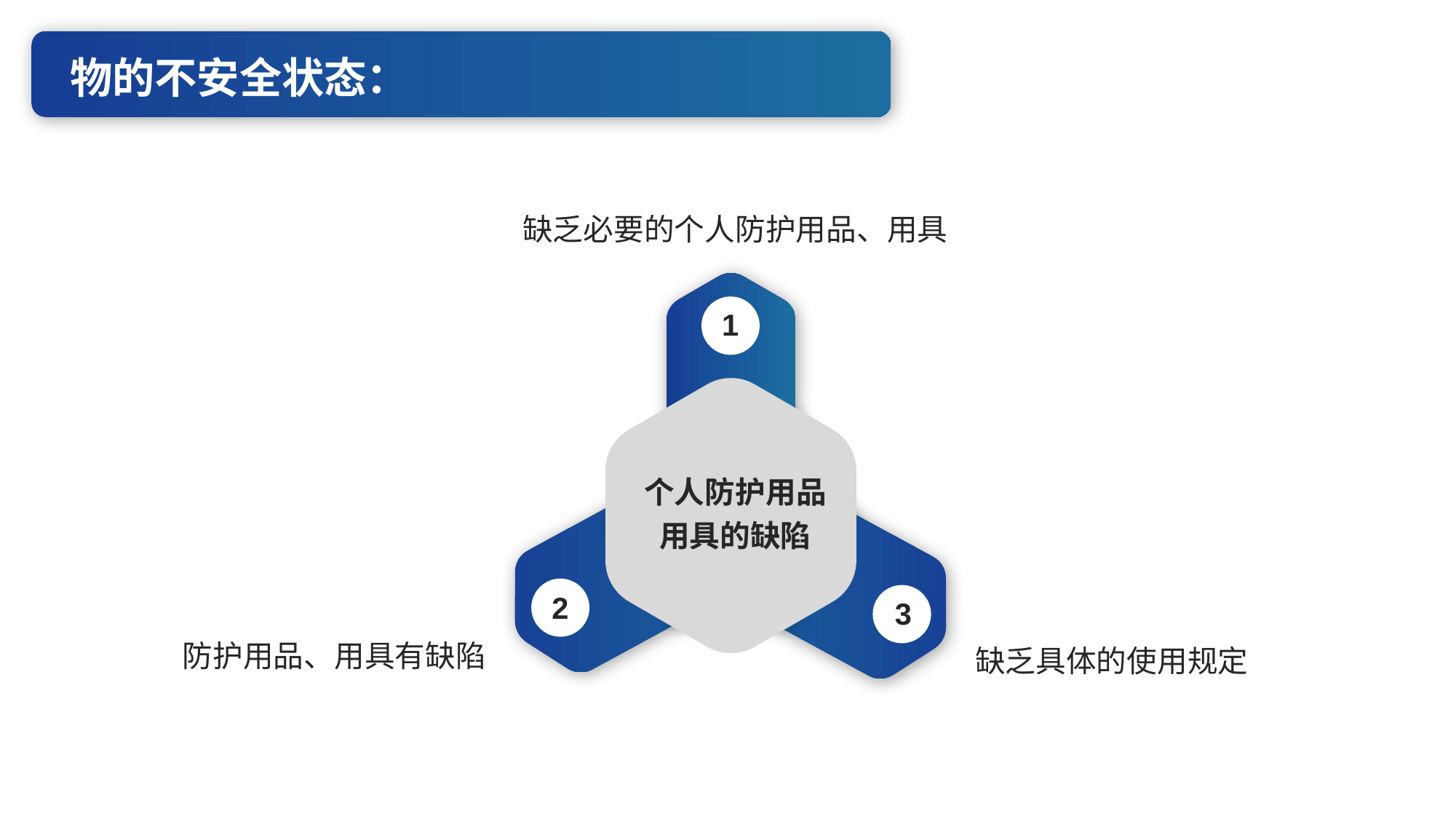

物的不安全状态：
缺乏必要的个人防护用品、用具

1
个人防护用品
用具的缺陷

2

3
防护用品、用具有缺陷
缺乏具体的使用规定